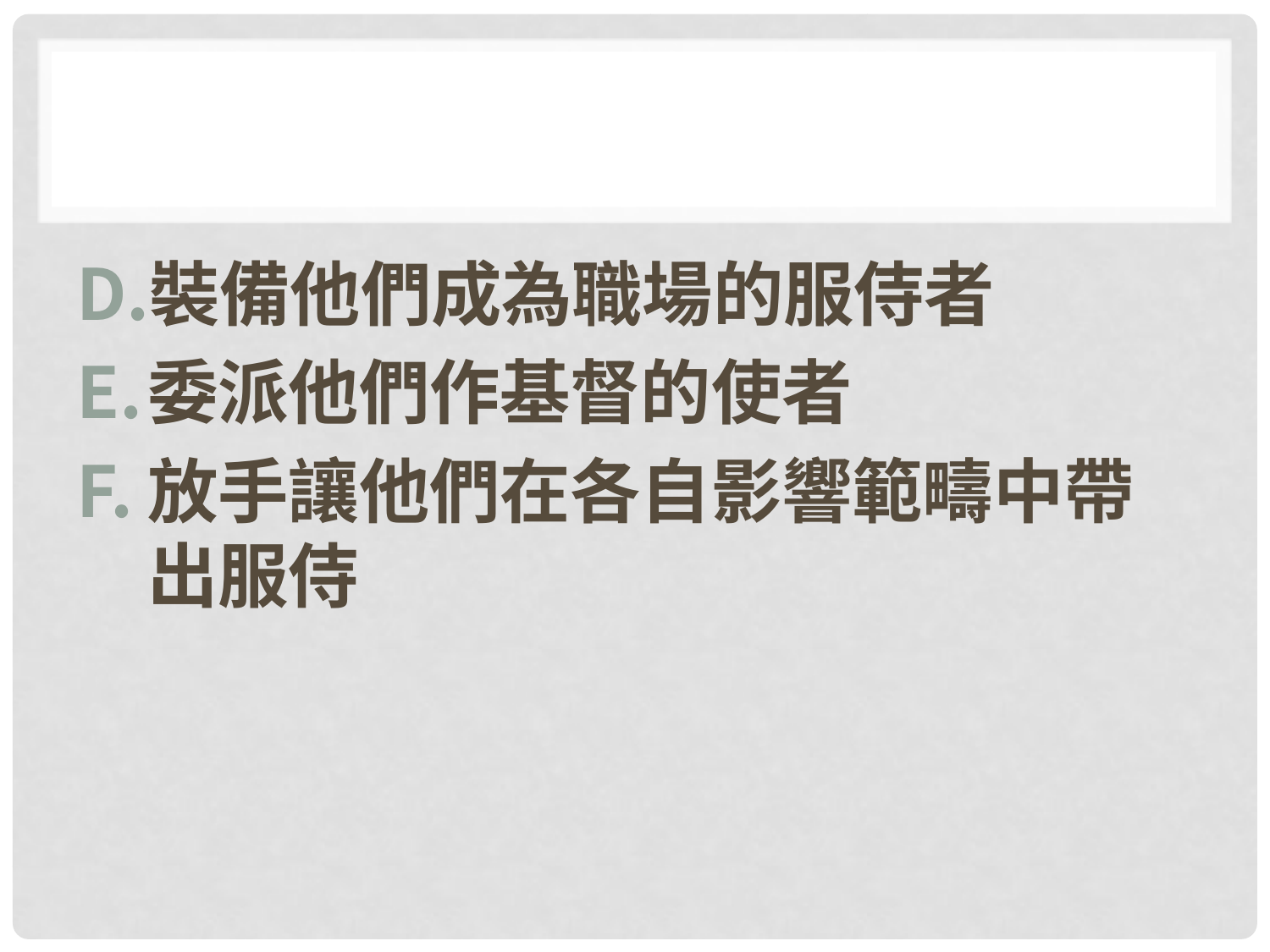

#
裝備他們成為職場的服侍者
委派他們作基督的使者
放手讓他們在各自影響範疇中帶出服侍